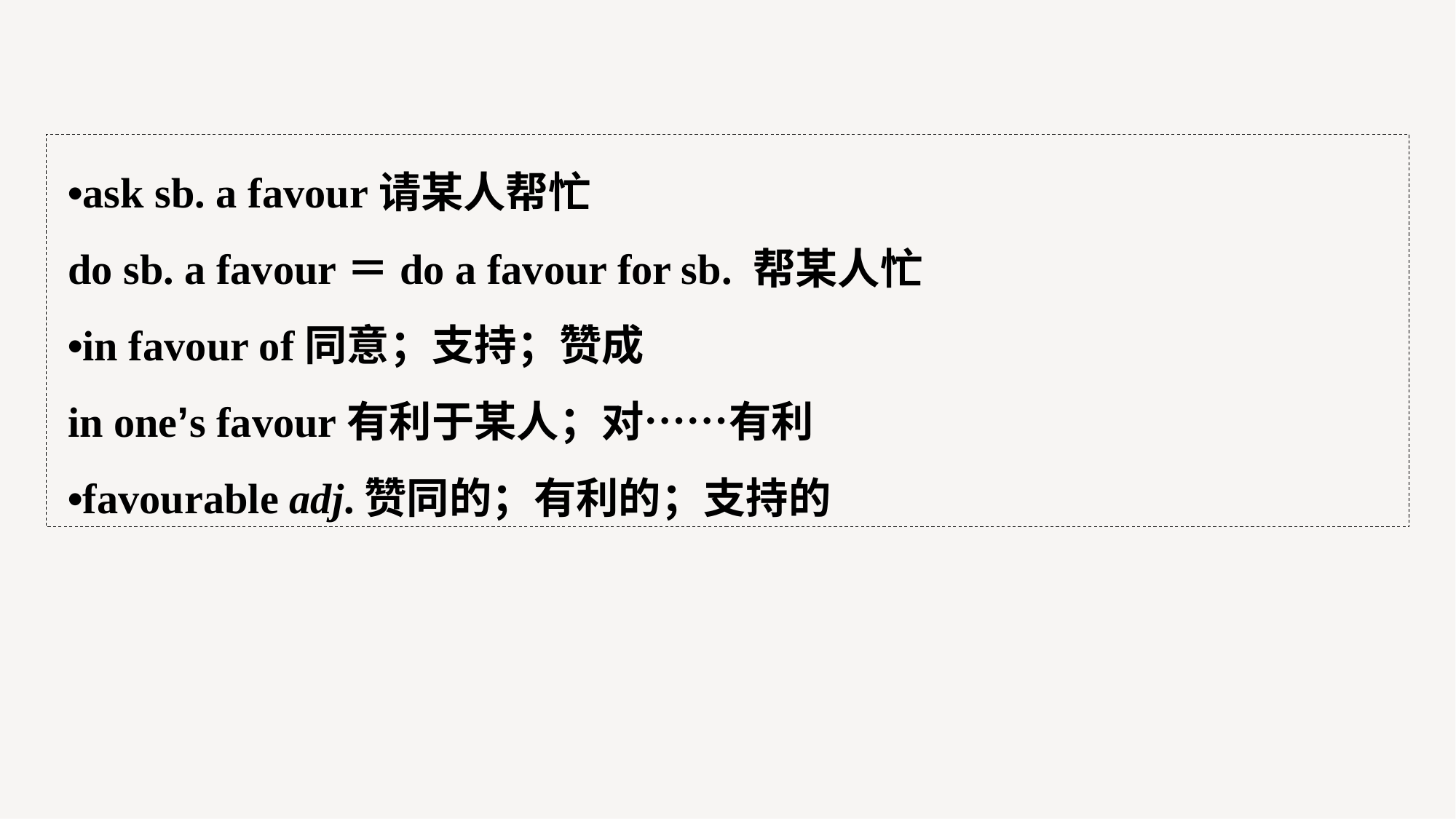

•ask sb. a favour请某人帮忙
do sb. a favour＝do a favour for sb. 帮某人忙
•in favour of同意；支持；赞成
in one’s favour有利于某人；对……有利
•favourable adj.赞同的；有利的；支持的